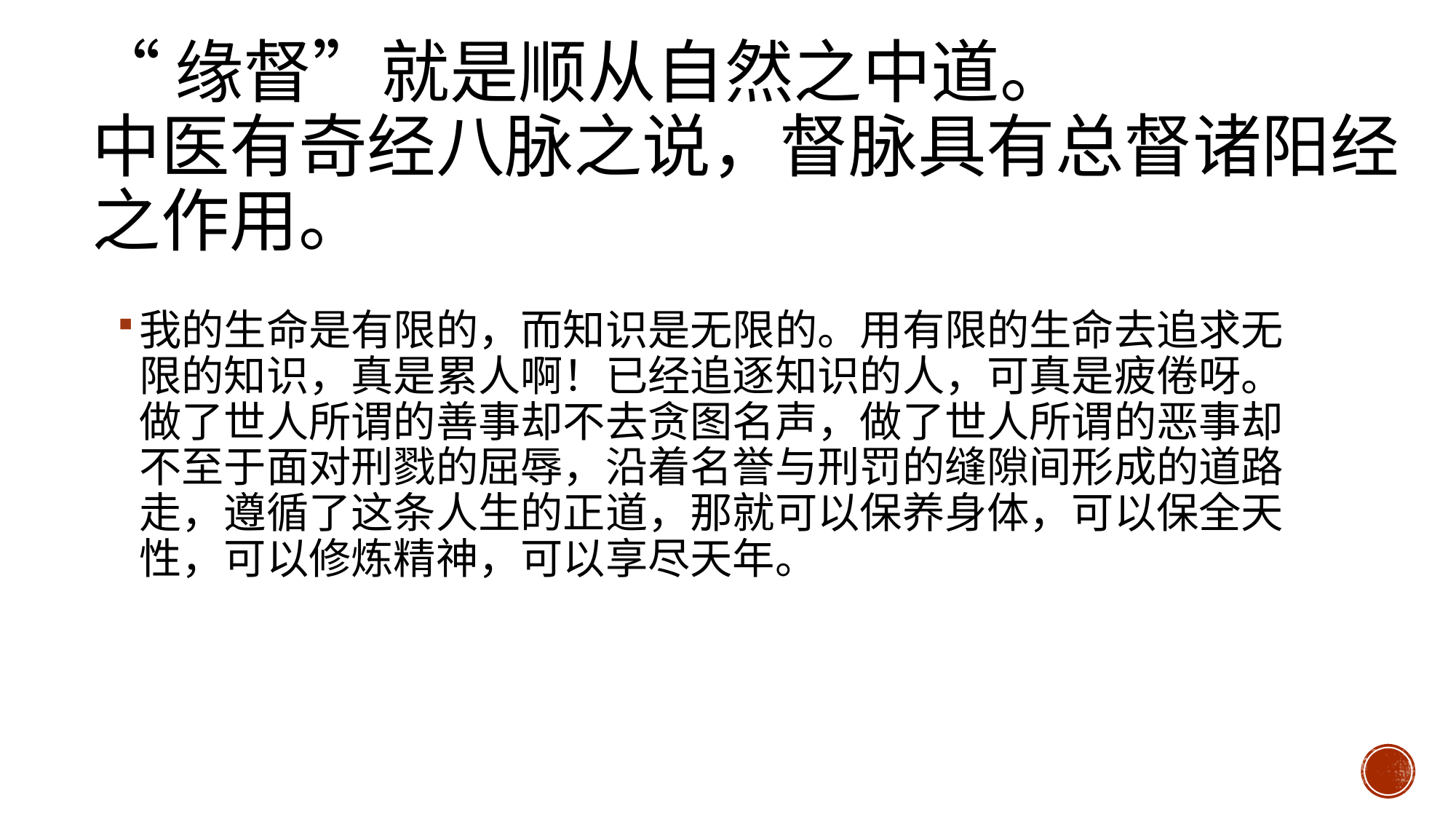

# “缘督”就是顺从自然之中道。 中医有奇经八脉之说，督脉具有总督诸阳经之作用。
我的生命是有限的，而知识是无限的。用有限的生命去追求无限的知识，真是累人啊！已经追逐知识的人，可真是疲倦呀。做了世人所谓的善事却不去贪图名声，做了世人所谓的恶事却不至于面对刑戮的屈辱，沿着名誉与刑罚的缝隙间形成的道路走，遵循了这条人生的正道，那就可以保养身体，可以保全天性，可以修炼精神，可以享尽天年。